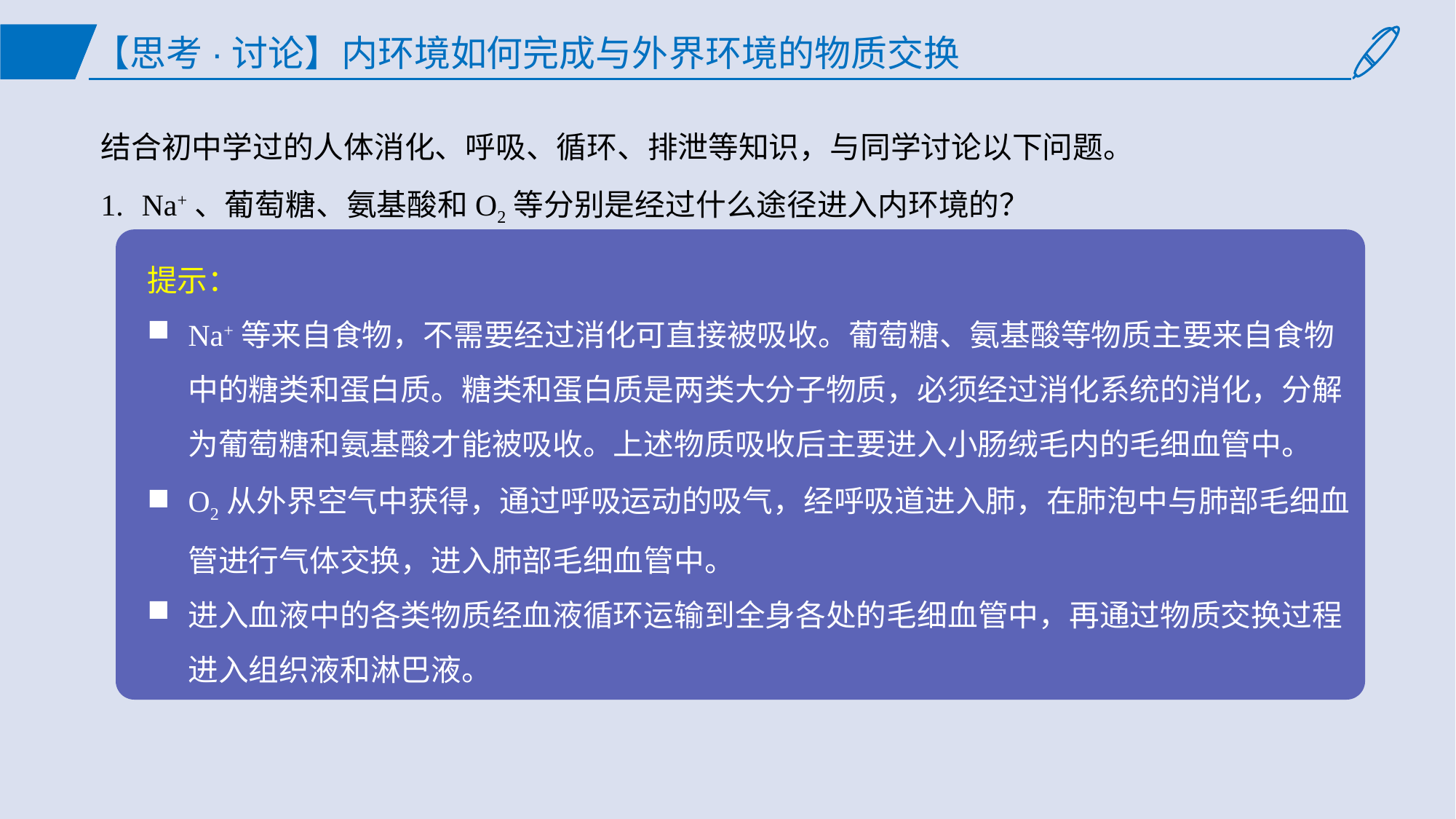

【思考·讨论】内环境如何完成与外界环境的物质交换

结合初中学过的人体消化、呼吸、循环、排泄等知识，与同学讨论以下问题。
Na+、葡萄糖、氨基酸和O2等分别是经过什么途径进入内环境的？

提示：
Na+等来自食物，不需要经过消化可直接被吸收。葡萄糖、氨基酸等物质主要来自食物中的糖类和蛋白质。糖类和蛋白质是两类大分子物质，必须经过消化系统的消化，分解为葡萄糖和氨基酸才能被吸收。上述物质吸收后主要进入小肠绒毛内的毛细血管中。
O2从外界空气中获得，通过呼吸运动的吸气，经呼吸道进入肺，在肺泡中与肺部毛细血管进行气体交换，进入肺部毛细血管中。
进入血液中的各类物质经血液循环运输到全身各处的毛细血管中，再通过物质交换过程进入组织液和淋巴液。